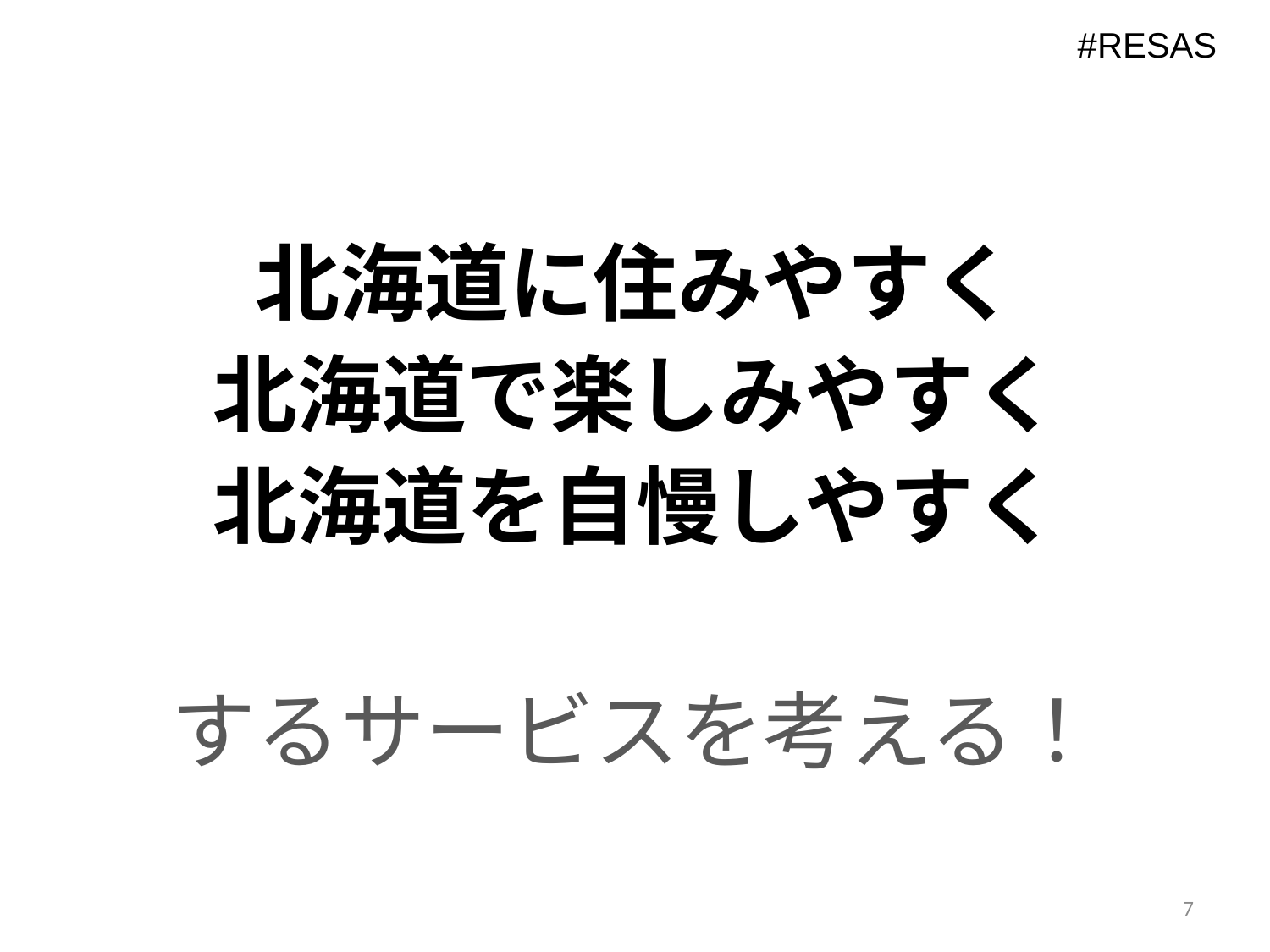

北海道に住みやすく
北海道で楽しみやすく
北海道を自慢しやすく

するサービスを考える！
7